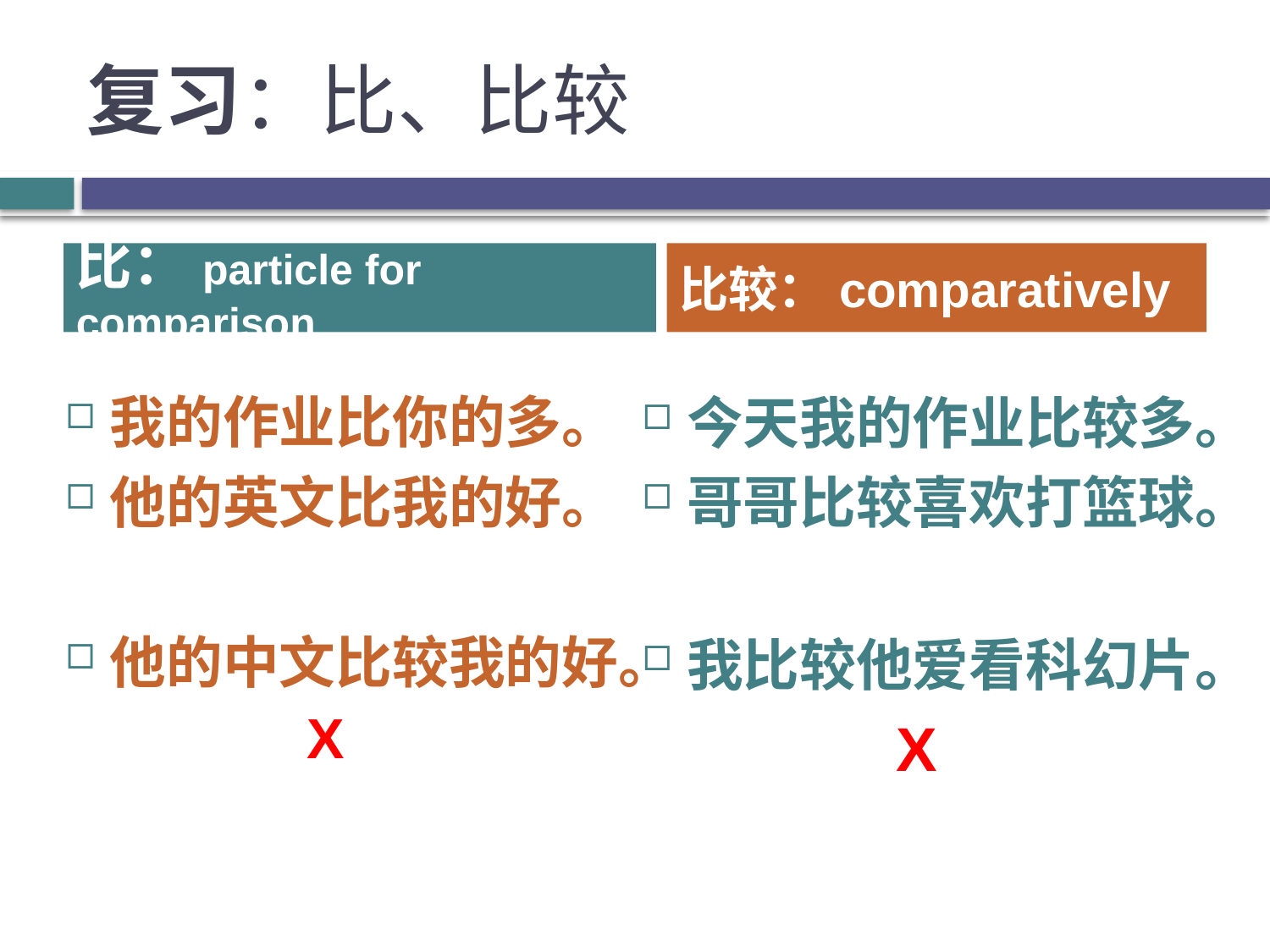

# 复习：比、比较
比：particle for comparison
比较：comparatively
我的作业比你的多。
他的英文比我的好。

他的中文比较我的好。
  X
今天我的作业比较多。
哥哥比较喜欢打篮球。

我比较他爱看科幻片。
		X